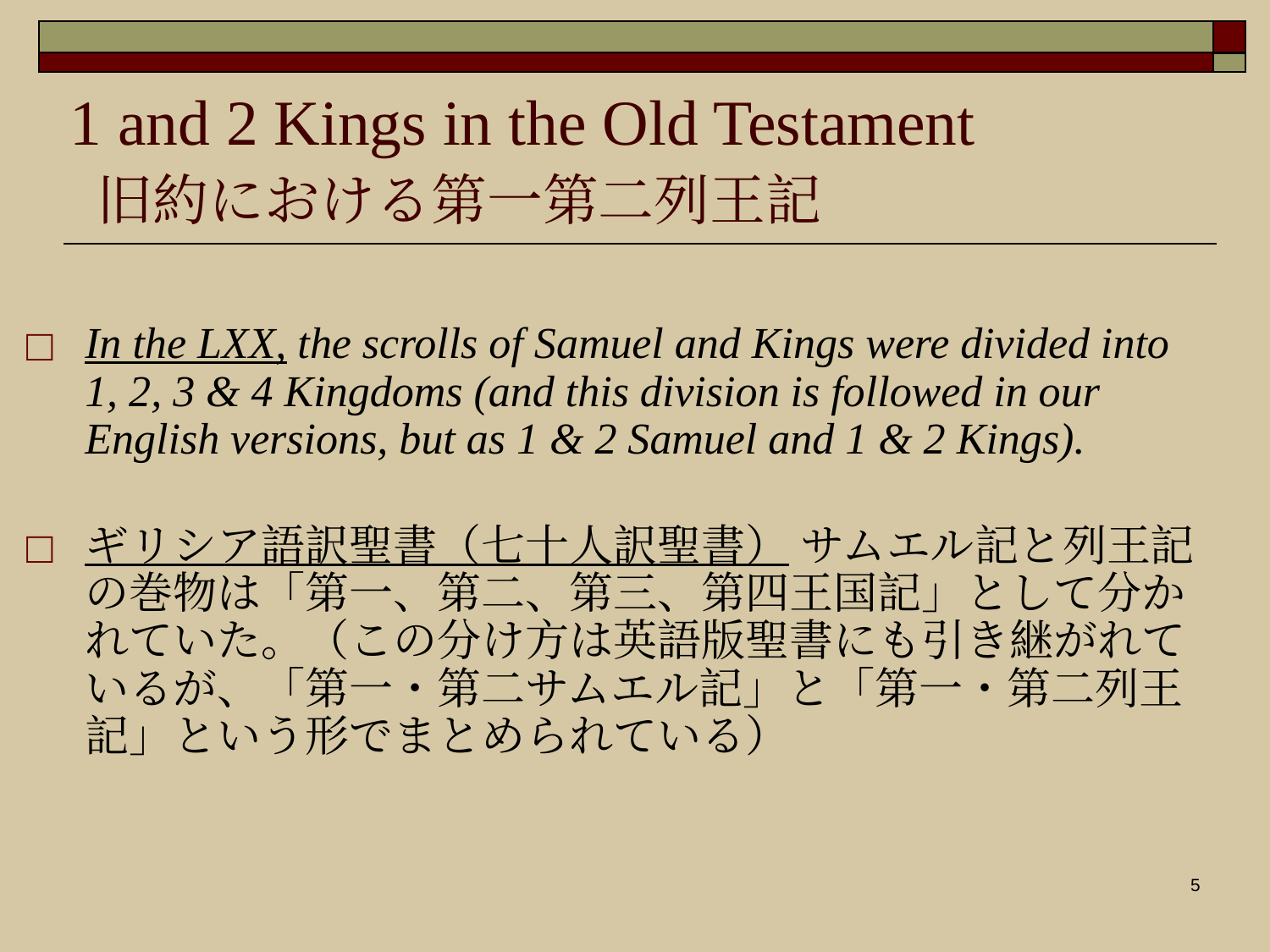

# 1 and 2 Kings in the Old Testament
旧約における第一第二列王記
In the LXX, the scrolls of Samuel and Kings were divided into 1, 2, 3 & 4 Kingdoms (and this division is followed in our English versions, but as 1 & 2 Samuel and 1 & 2 Kings).
ギリシア語訳聖書（七十人訳聖書） サムエル記と列王記の巻物は「第一、第二、第三、第四王国記」として分かれていた。（この分け方は英語版聖書にも引き継がれているが、「第一・第二サムエル記」と「第一・第二列王記」という形でまとめられている）
5